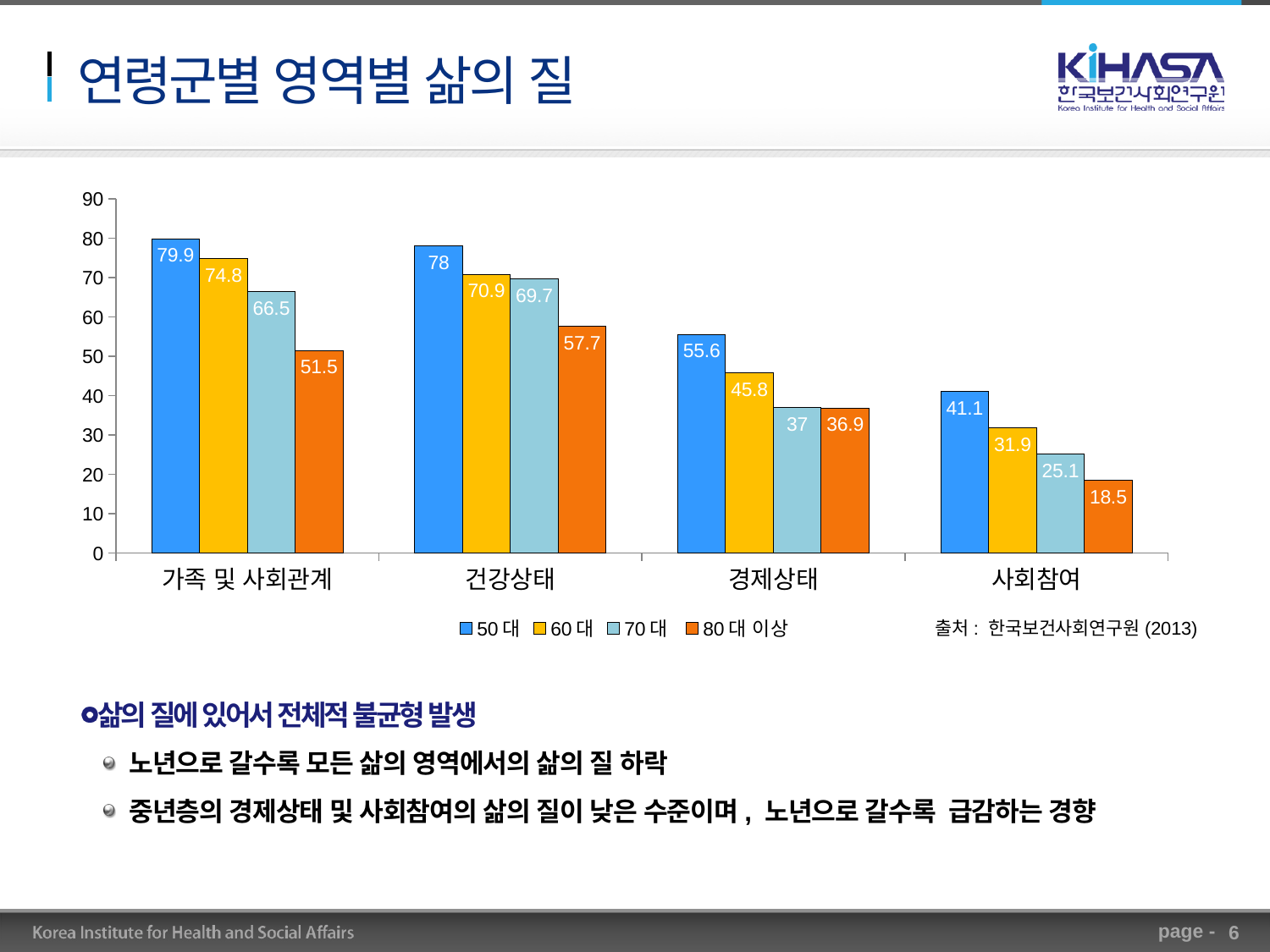

# 연령군별 영역별 삶의 질

### Chart

| Category | 50대 | 60대 | 70대  | 80대 이상 |
|---|---|---|---|---|
| 가족 및 사회관계 | 79.9 | 74.8 | 66.5 | 51.5 |
| 건강상태 | 78.0 | 70.9 | 69.7 | 57.7 |
| 경제상태 | 55.6 | 45.8 | 37.0 | 36.9 |
| 사회참여 | 41.1 | 31.9 | 25.1 | 18.5 |
출처: 한국보건사회연구원(2013)

삶의 질에 있어서 전체적 불균형 발생
 노년으로 갈수록 모든 삶의 영역에서의 삶의 질 하락
 중년층의 경제상태 및 사회참여의 삶의 질이 낮은 수준이며, 노년으로 갈수록  급감하는 경향
6